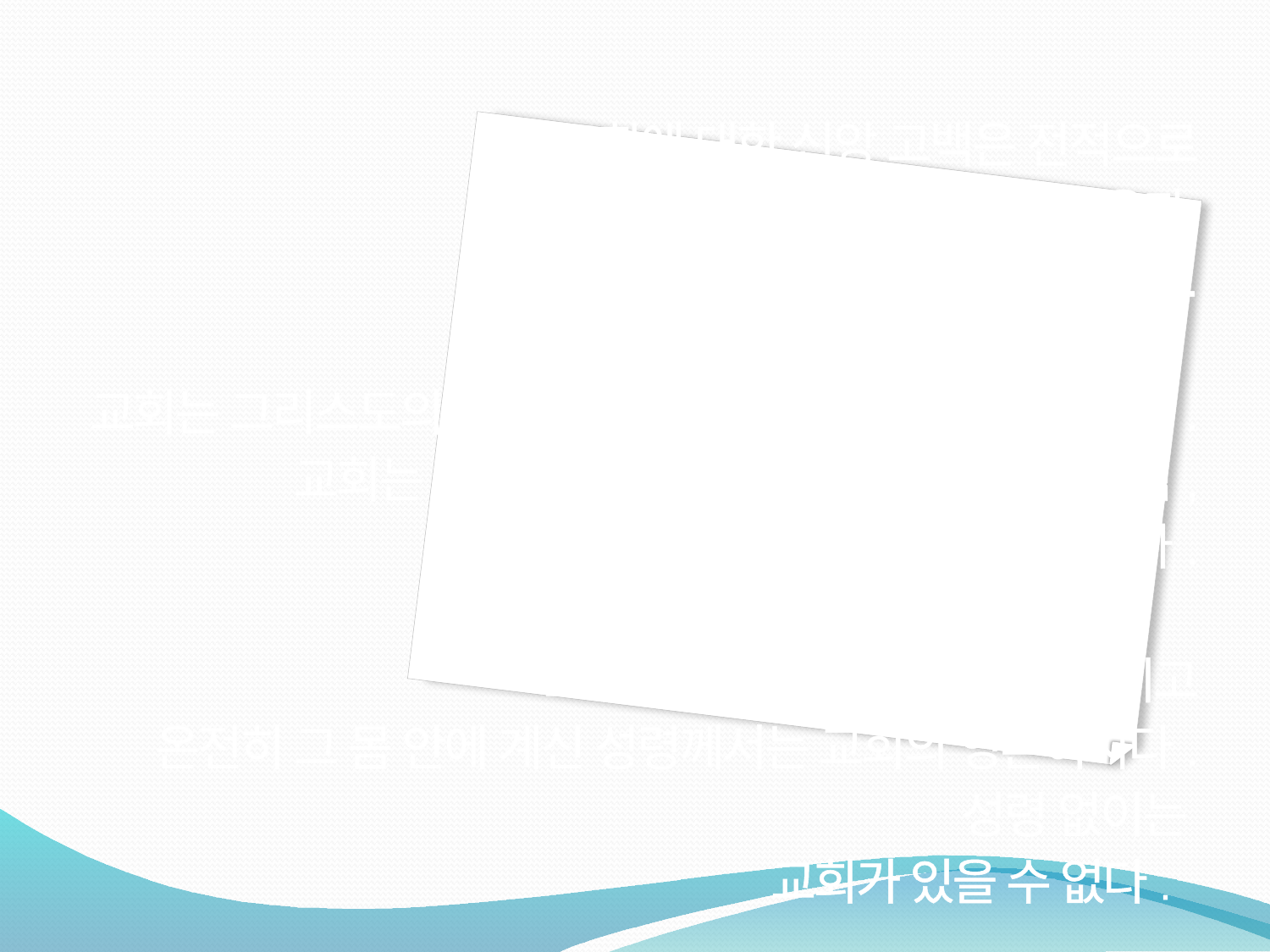

# 교회에 대한 신앙 고백은 전적으로 주 예수 그리스도에 대한 믿음과 성령에 대한 믿음에 바탕을 두고 있다. 교회는 그리스도의 빛 말고는 그 어떤 빛도 갖고 있지 않다. 교회는 마치 태양의 빛을 받아 반사하는 달처럼, 그리스도를 보여줄 뿐이다. 그리고 온전히 그 머리 안에 계시고 온전히 그 몸 안에 계신 성령께서는 교회의 영혼이시다. 성령 없이는 교회가 있을 수 없다.